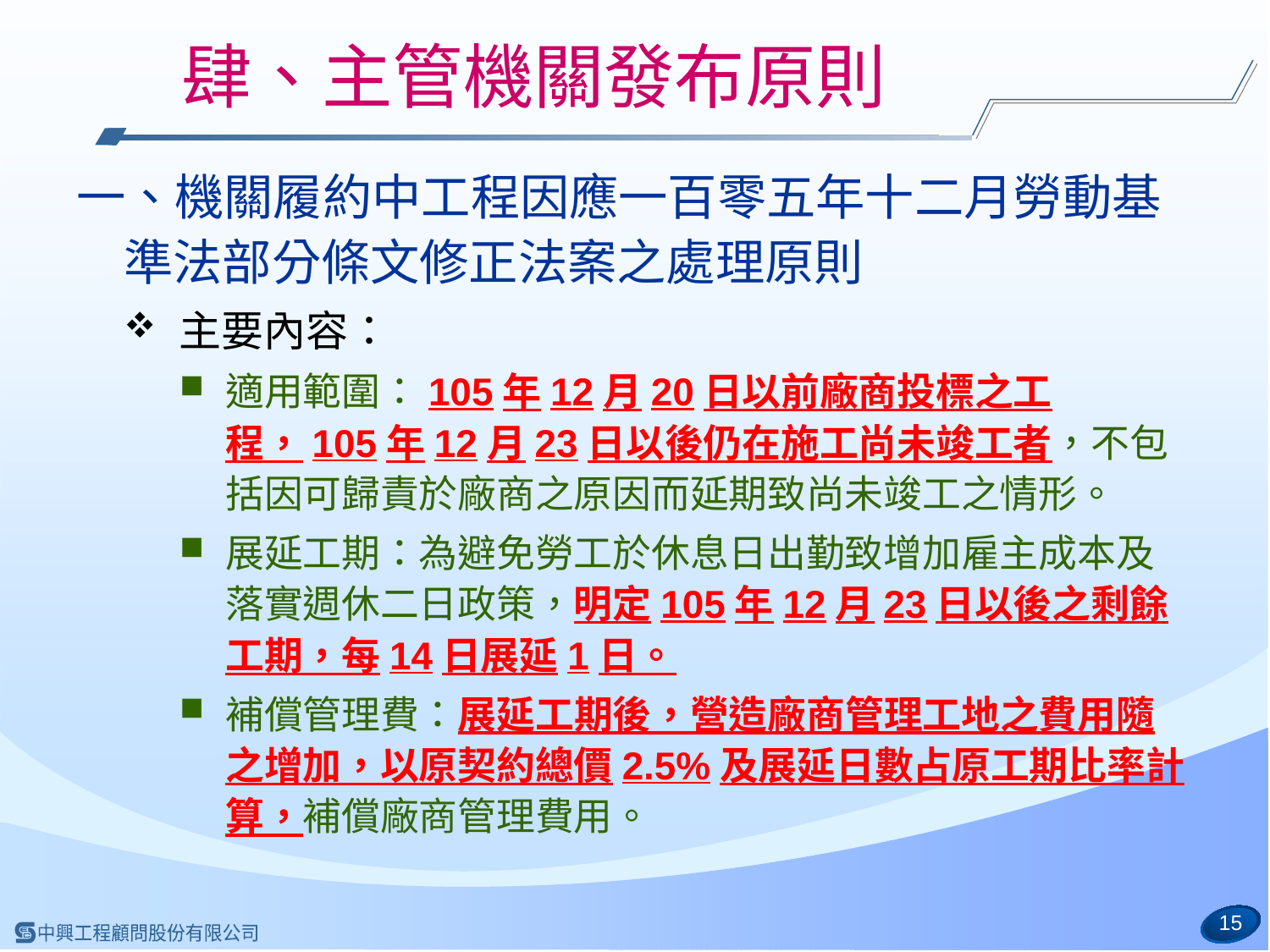

# 肆、主管機關發布原則
一、機關履約中工程因應一百零五年十二月勞動基準法部分條文修正法案之處理原則
主要內容：
適用範圍：105年12月20日以前廠商投標之工程，105年12月23日以後仍在施工尚未竣工者，不包括因可歸責於廠商之原因而延期致尚未竣工之情形。
展延工期：為避免勞工於休息日出勤致增加雇主成本及落實週休二日政策，明定105年12月23日以後之剩餘工期，每14日展延1日。
補償管理費：展延工期後，營造廠商管理工地之費用隨之增加，以原契約總價2.5%及展延日數占原工期比率計算，補償廠商管理費用。

15